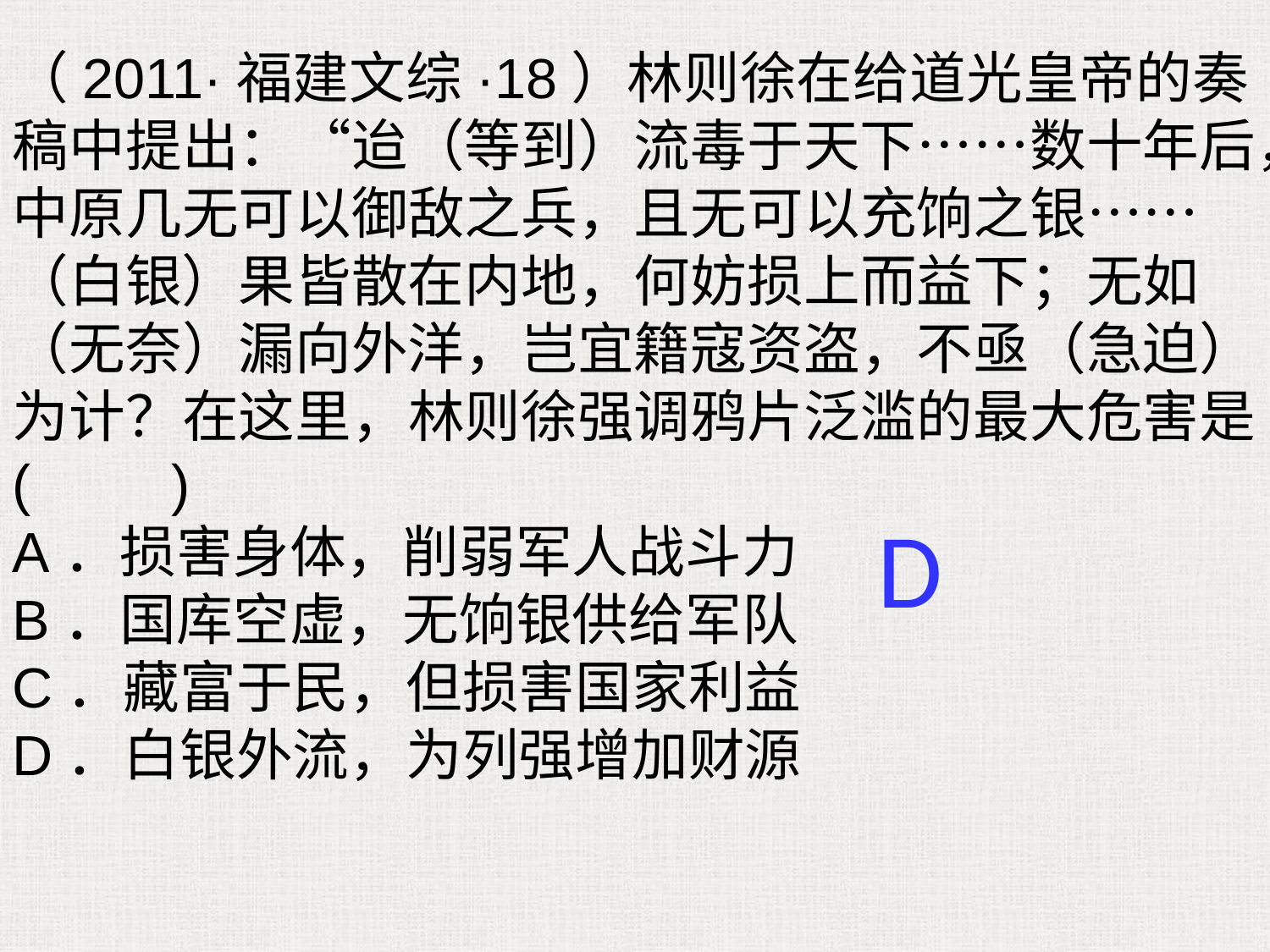

（2011·福建文综·18）林则徐在给道光皇帝的奏稿中提出：“迨（等到）流毒于天下……数十年后，中原几无可以御敌之兵，且无可以充饷之银……（白银）果皆散在内地，何妨损上而益下；无如（无奈）漏向外洋，岂宜籍寇资盗，不亟（急迫）为计？在这里，林则徐强调鸦片泛滥的最大危害是(　　)
A．损害身体，削弱军人战斗力
B．国库空虚，无饷银供给军队
C．藏富于民，但损害国家利益
D．白银外流，为列强增加财源

D